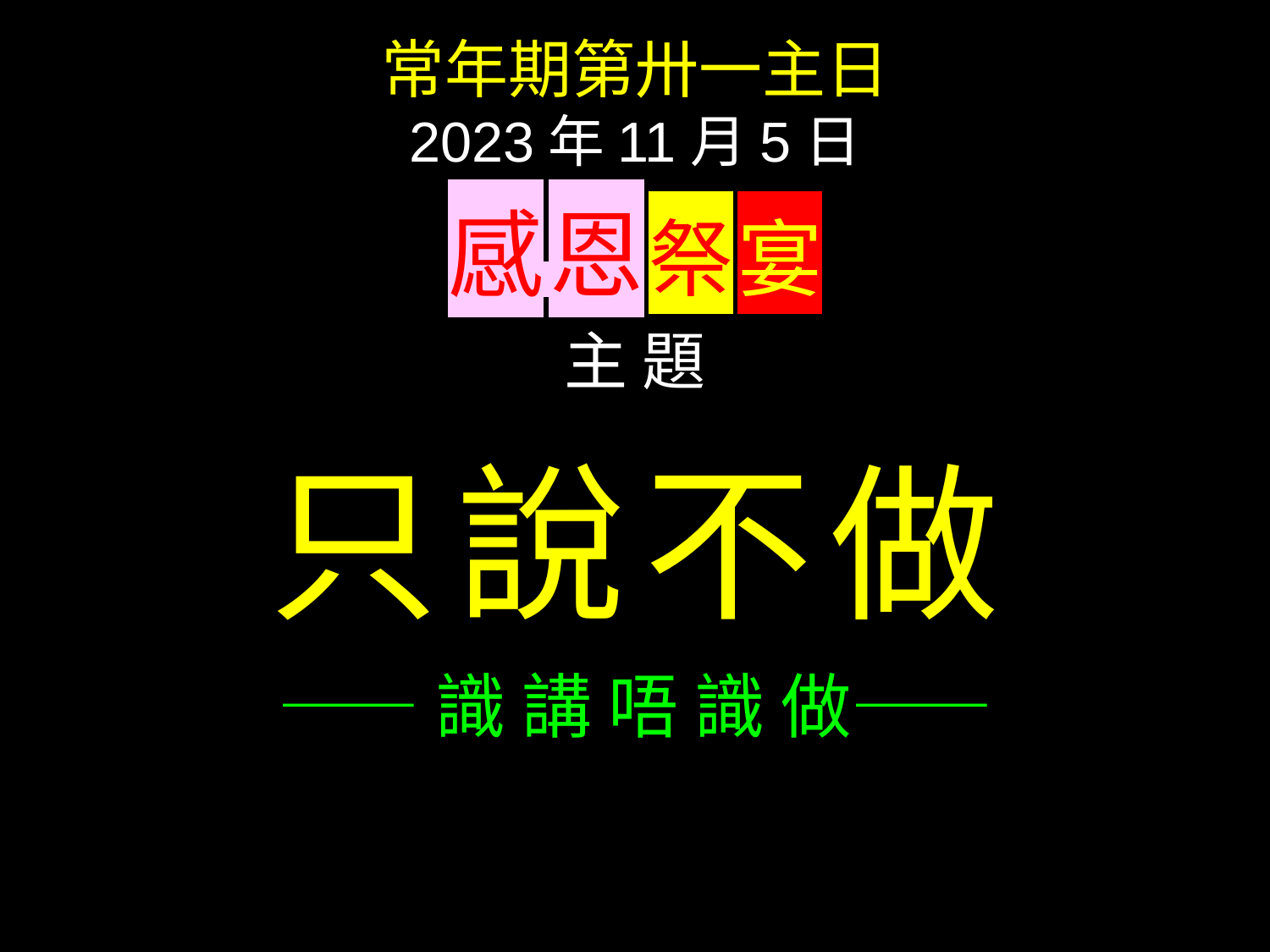

常年期第卅一主日
2023年11月5日
感 恩 祭 宴

主 題

只說不做
——識 講 唔 識 做——